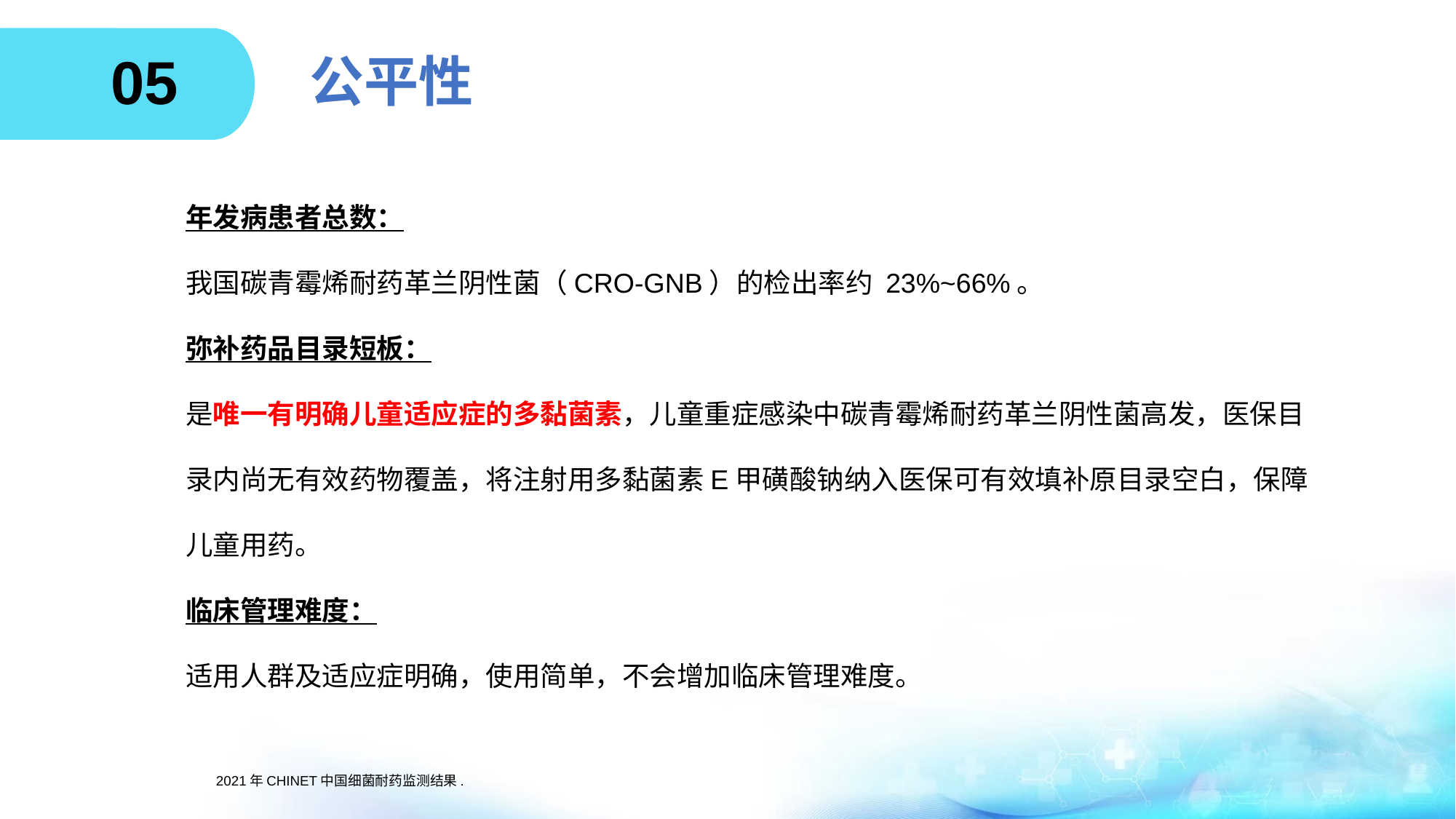

05
# 公平性
年发病患者总数：
我国碳青霉烯耐药革兰阴性菌（CRO-GNB）的检出率约 23%~66%。
弥补药品目录短板：
是唯一有明确儿童适应症的多黏菌素，儿童重症感染中碳青霉烯耐药革兰阴性菌高发，医保目录内尚无有效药物覆盖，将注射用多黏菌素E甲磺酸钠纳入医保可有效填补原目录空白，保障儿童用药。
临床管理难度：
适用人群及适应症明确，使用简单，不会增加临床管理难度。
2021年CHINET中国细菌耐药监测结果.